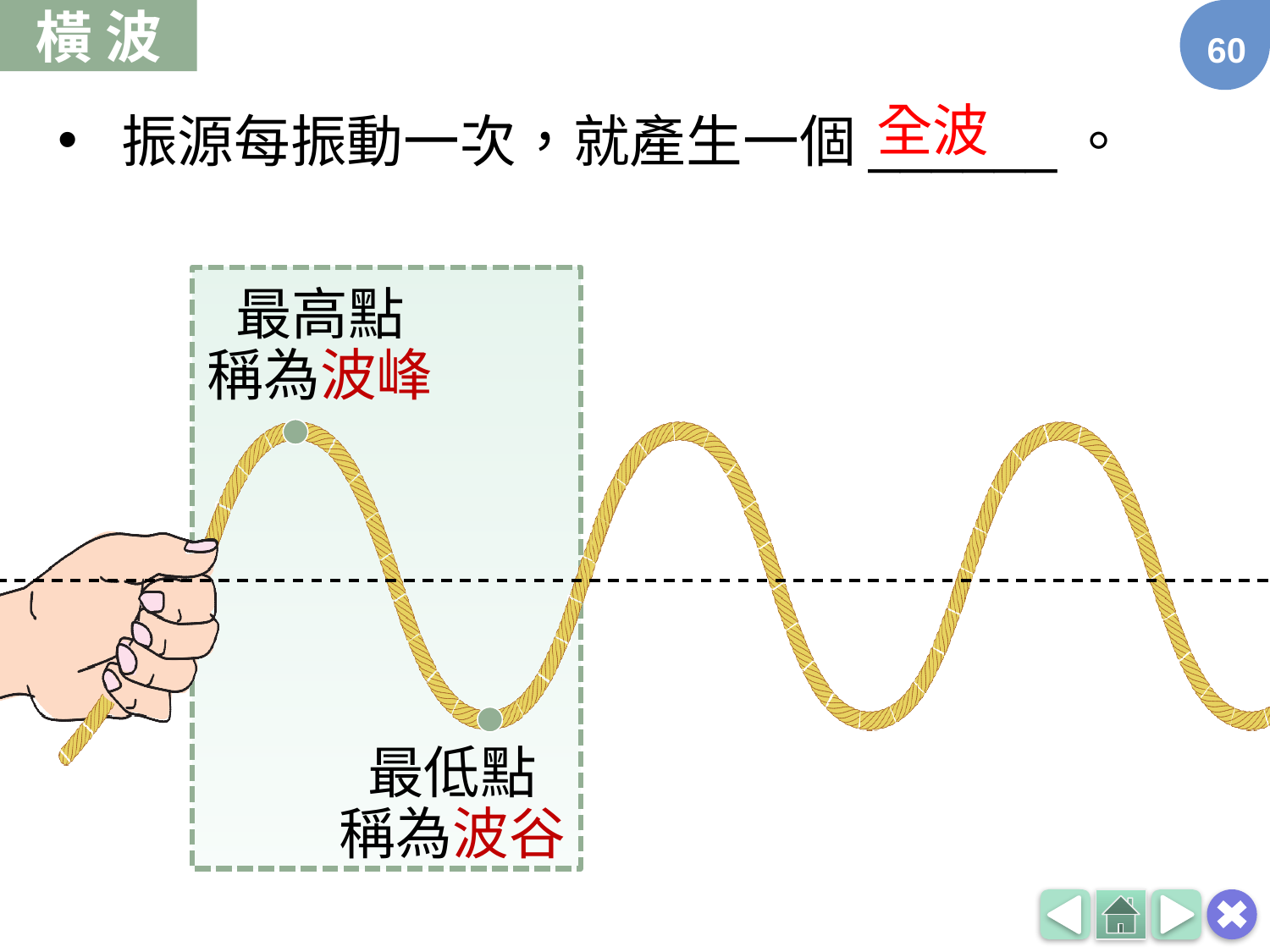

橫 波
60
全波
振源每振動一次，就產生一個______。

最高點
稱為波峰

最低點
稱為波谷